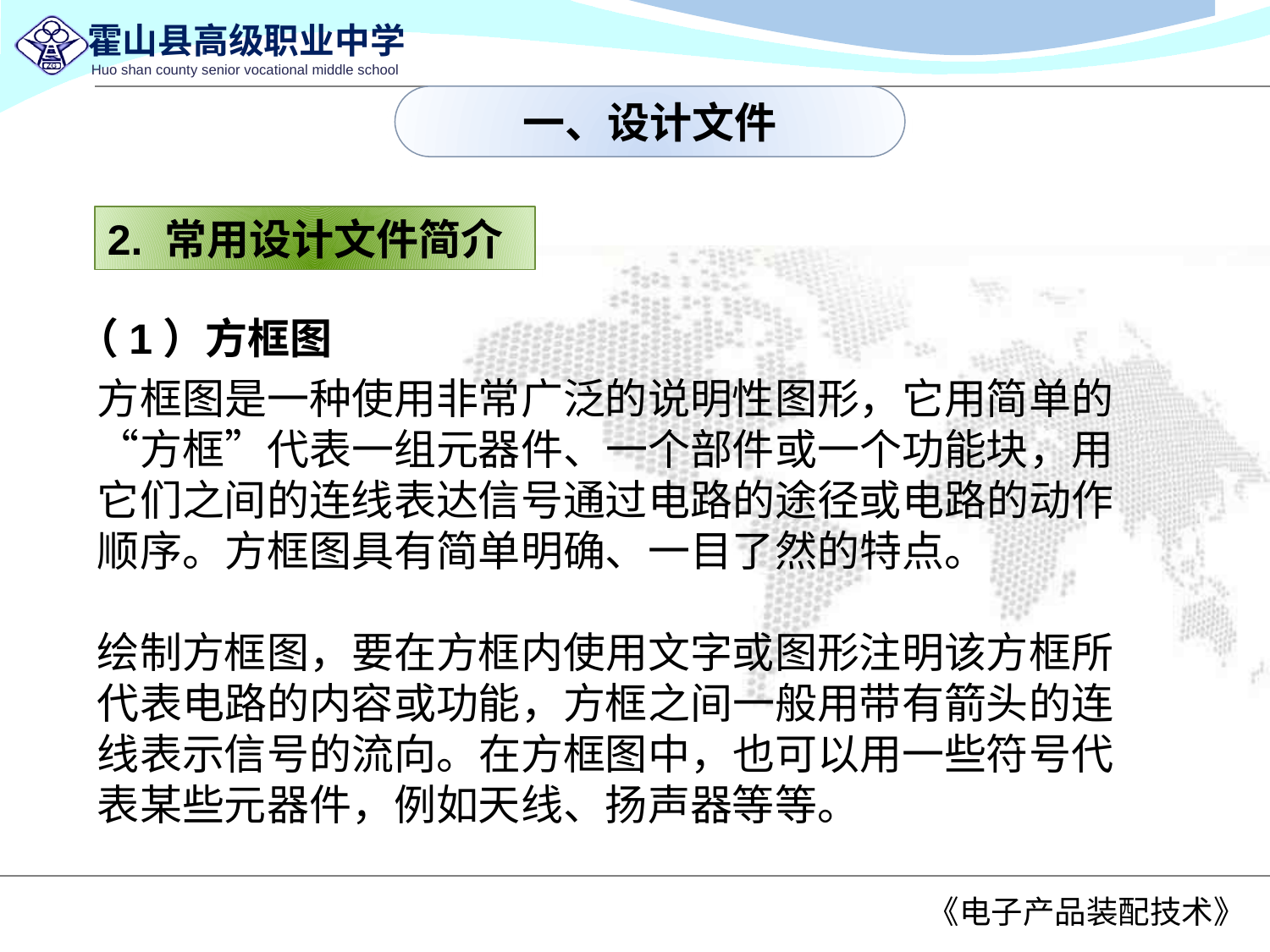

一、设计文件
2. 常用设计文件简介
（1）方框图
方框图是一种使用非常广泛的说明性图形，它用简单的“方框”代表一组元器件、一个部件或一个功能块，用它们之间的连线表达信号通过电路的途径或电路的动作顺序。方框图具有简单明确、一目了然的特点。

绘制方框图，要在方框内使用文字或图形注明该方框所代表电路的内容或功能，方框之间一般用带有箭头的连线表示信号的流向。在方框图中，也可以用一些符号代表某些元器件，例如天线、扬声器等等。